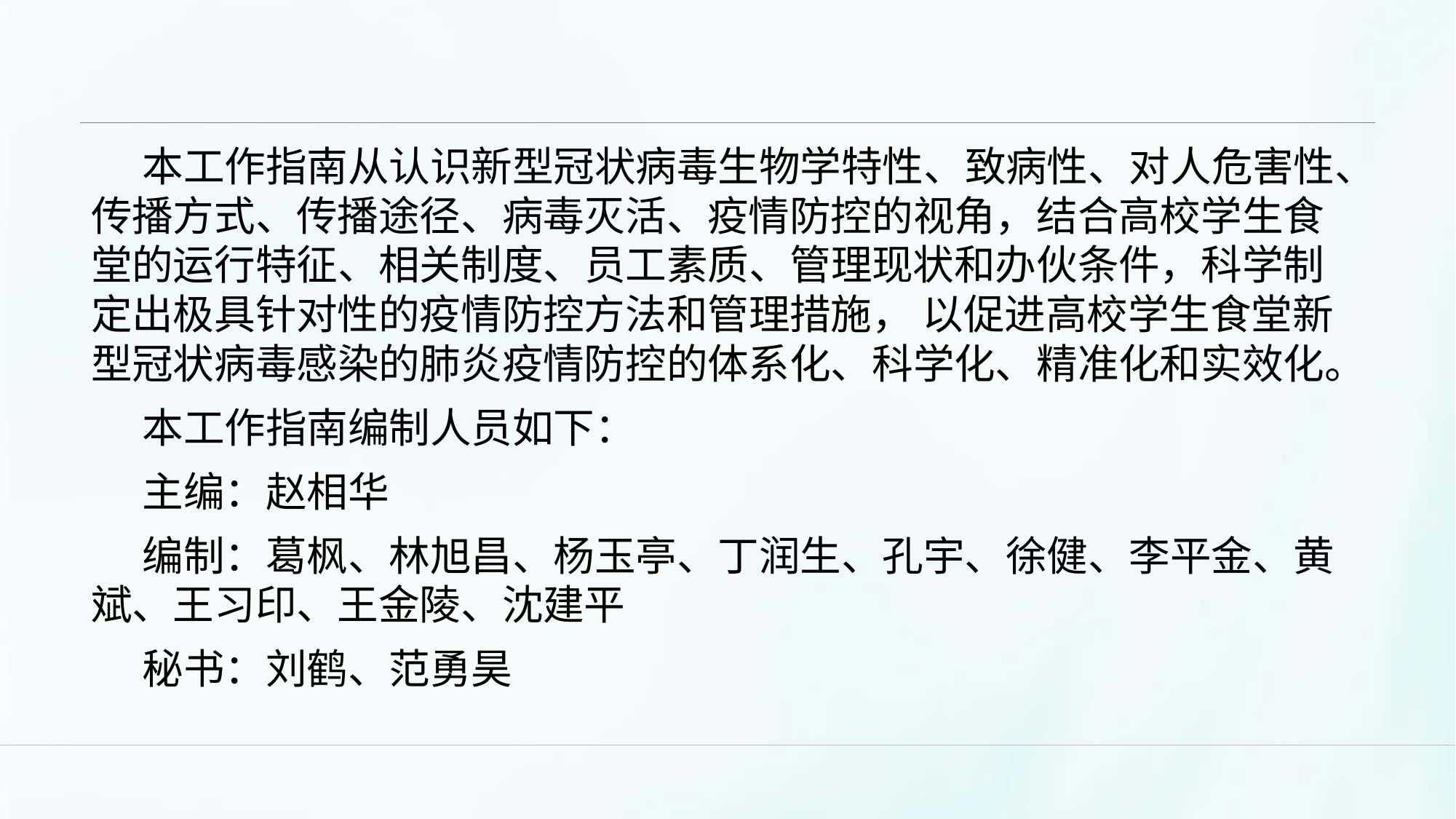

#
本工作指南从认识新型冠状病毒生物学特性、致病性、对人危害性、传播方式、传播途径、病毒灭活、疫情防控的视角，结合高校学生食堂的运行特征、相关制度、员工素质、管理现状和办伙条件，科学制定出极具针对性的疫情防控方法和管理措施， 以促进高校学生食堂新型冠状病毒感染的肺炎疫情防控的体系化、科学化、精准化和实效化。
本工作指南编制人员如下：
主编：赵相华
编制：葛枫、林旭昌、杨玉亭、丁润生、孔宇、徐健、李平金、黄斌、王习印、王金陵、沈建平
秘书：刘鹤、范勇昊